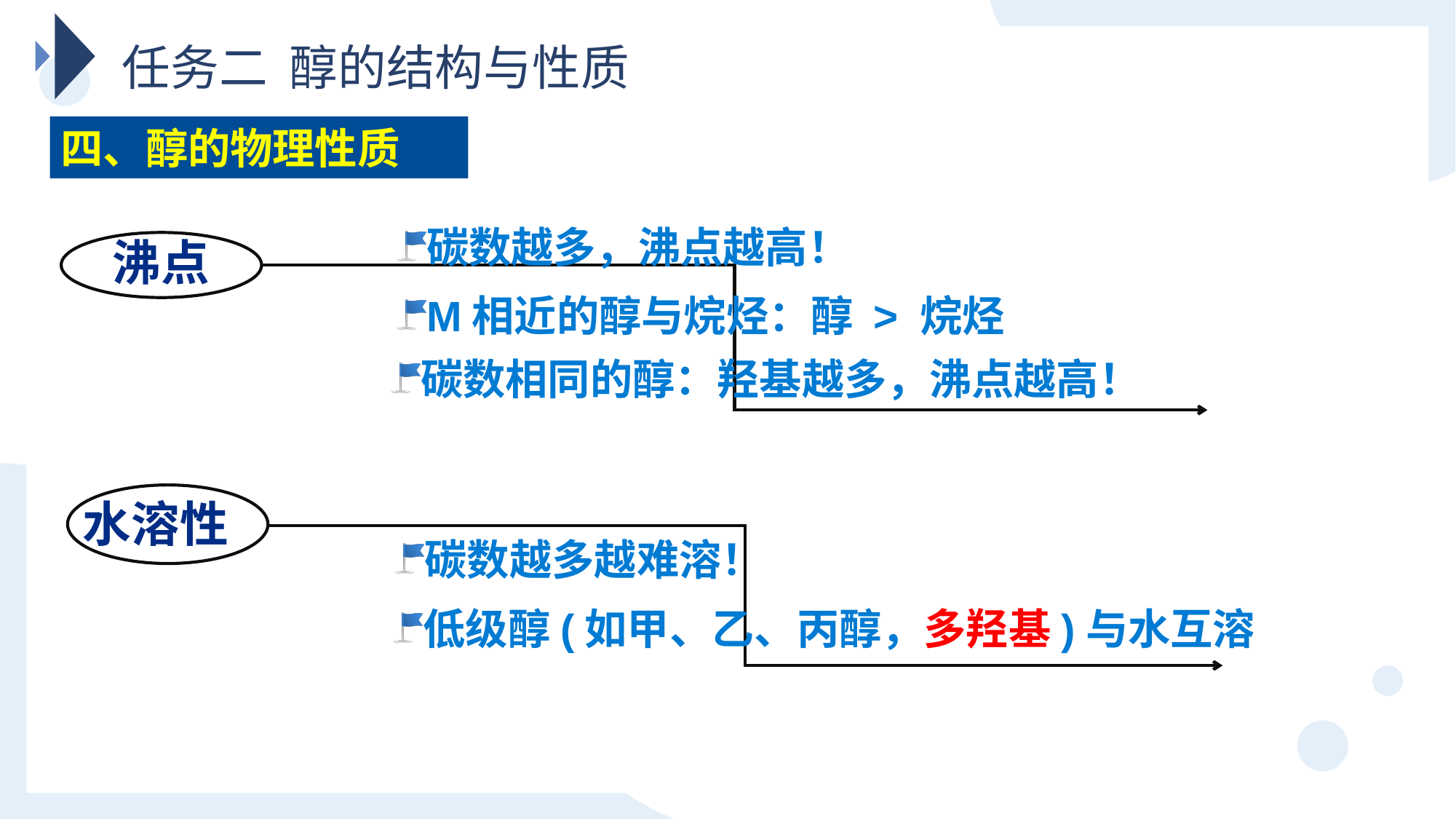

任务二  醇的结构与性质

四、醇的物理性质
碳数越多，沸点越高！
沸点

Μ相近的醇与烷烃：醇 > 烷烃
碳数相同的醇：羟基越多，沸点越高！

水溶性
碳数越多越难溶！
低级醇(如甲、乙、丙醇，多羟基)与水互溶